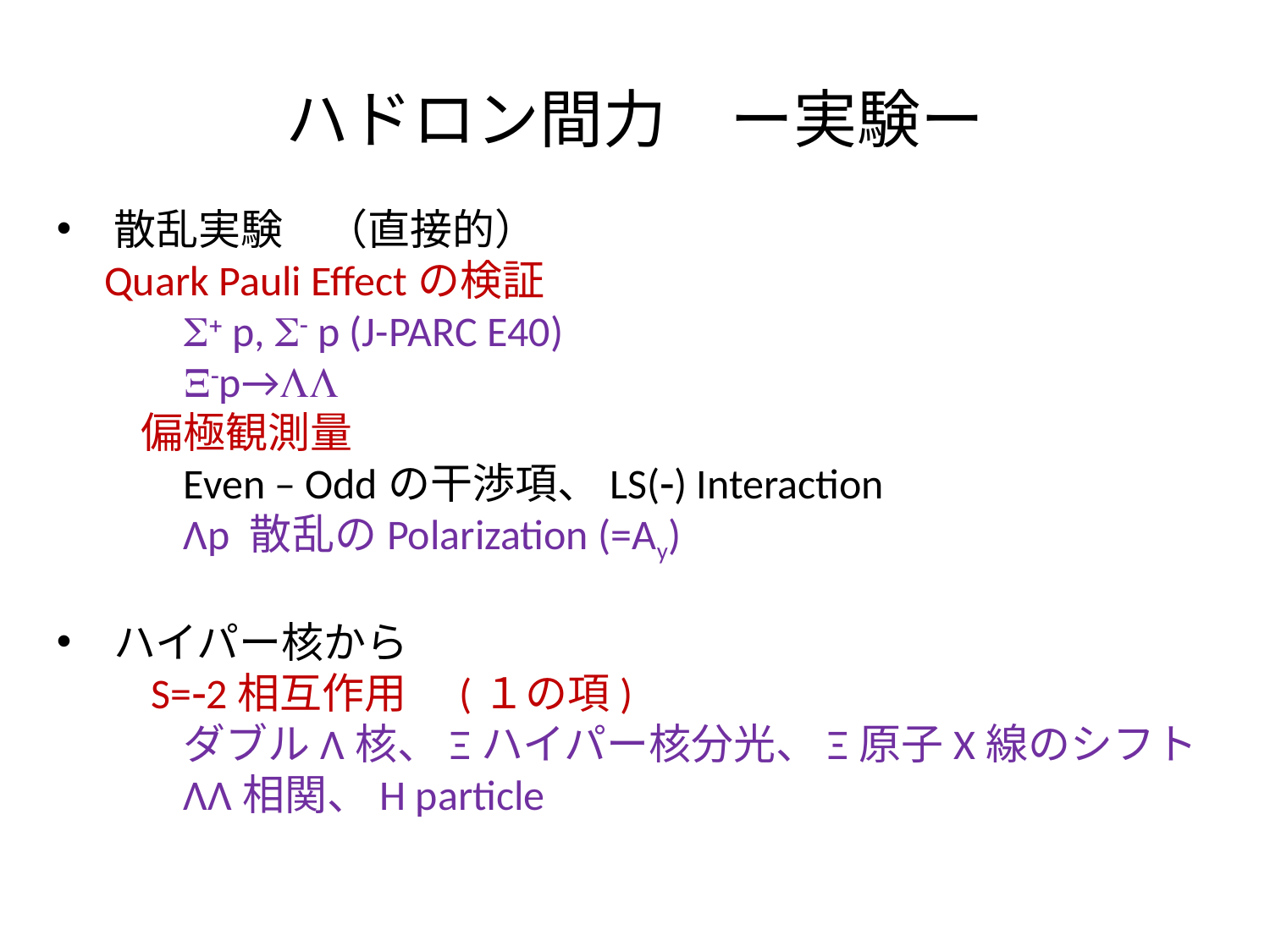

# ハドロン間力　ー実験ー
　散乱実験　（直接的）
     Quark Pauli Effectの検証
	Σ+ p, Σ− p (J-PARC E40)
	Ξ−p→ΛΛ
　　偏極観測量
	Even – Oddの干渉項、LS(−) Interaction
	Λp 散乱のPolarization (=Ay)

　ハイパー核から
　　S=−2相互作用　(１の項)
	ダブルΛ核、Ξハイパー核分光、Ξ原子X線のシフト
	ΛΛ相関、H particle